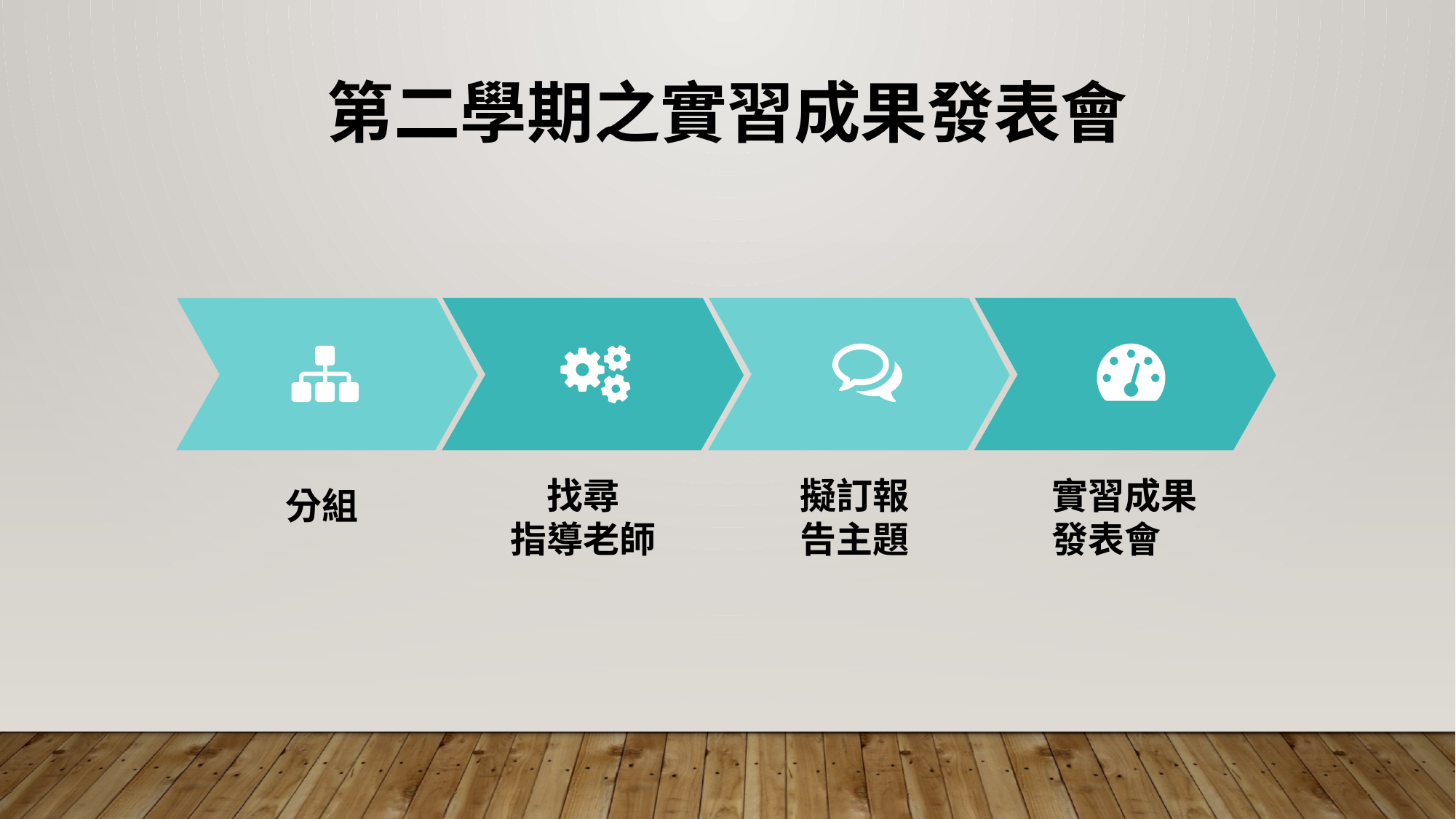

第二學期之實習成果發表會

找尋
指導老師
擬訂報告主題
實習成果發表會
分組